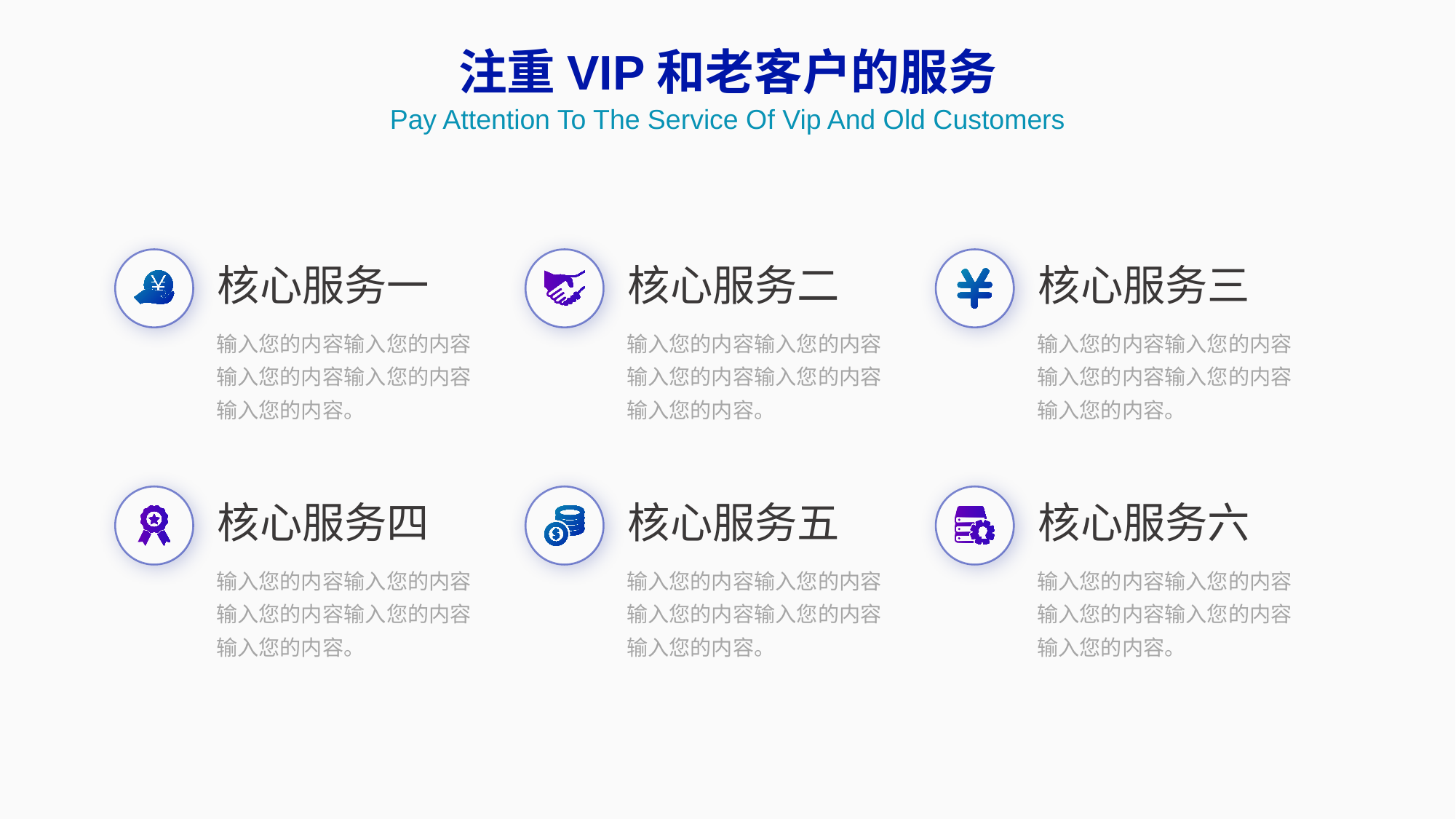

注重VIP和老客户的服务
Pay Attention To The Service Of Vip And Old Customers

核心服务一
核心服务二
核心服务三

输入您的内容输入您的内容
输入您的内容输入您的内容
输入您的内容。
输入您的内容输入您的内容
输入您的内容输入您的内容
输入您的内容。
输入您的内容输入您的内容
输入您的内容输入您的内容
输入您的内容。

核心服务四
核心服务五
核心服务六

输入您的内容输入您的内容
输入您的内容输入您的内容
输入您的内容。
输入您的内容输入您的内容
输入您的内容输入您的内容
输入您的内容。
输入您的内容输入您的内容
输入您的内容输入您的内容
输入您的内容。